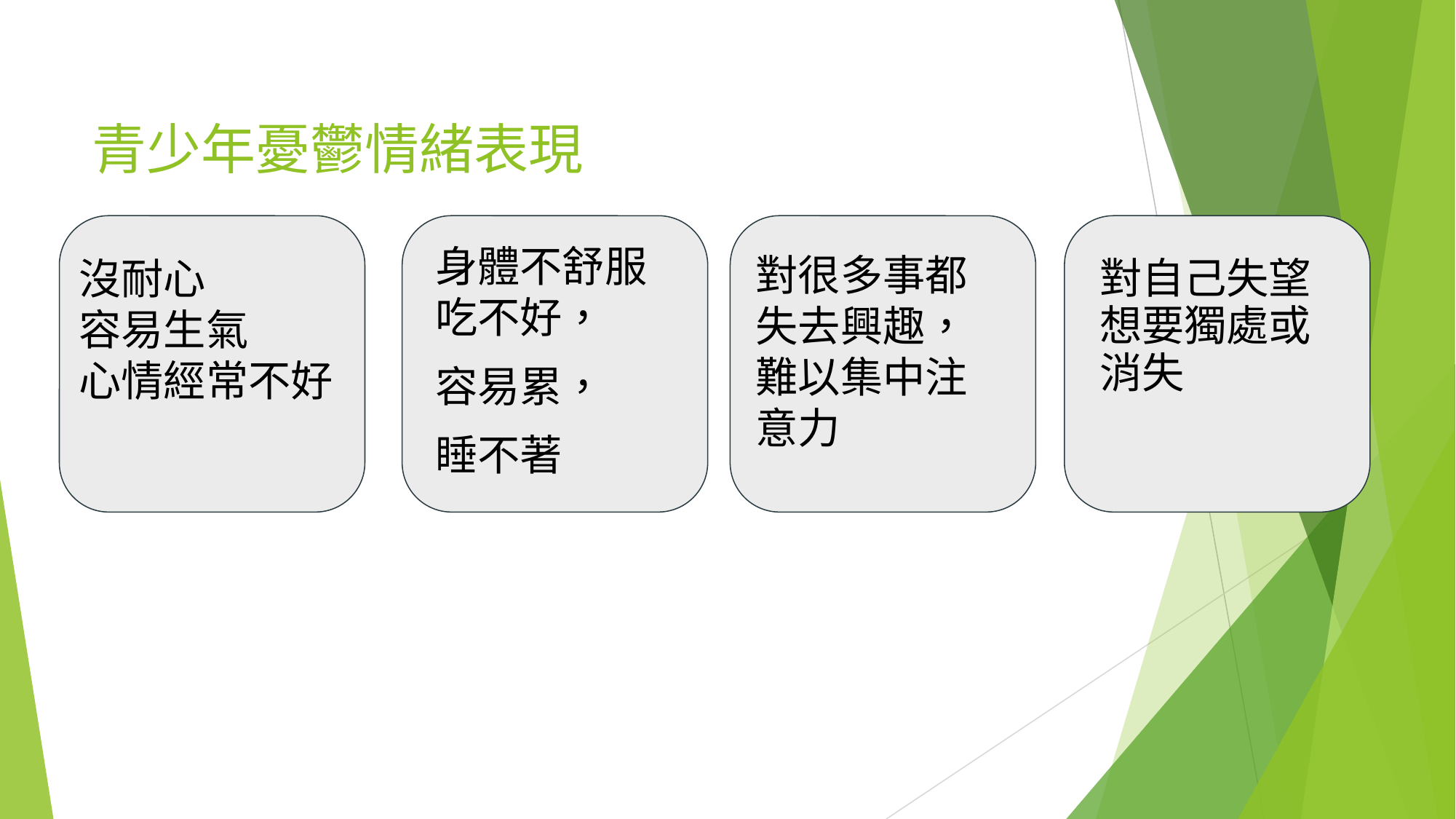

# 青少年憂鬱情緒表現

沒耐心
容易生氣
心情經常不好

身體不舒服
吃不好，
容易累，
睡不著

對很多事都失去興趣，難以集中注意力

對自己失望
想要獨處或消失